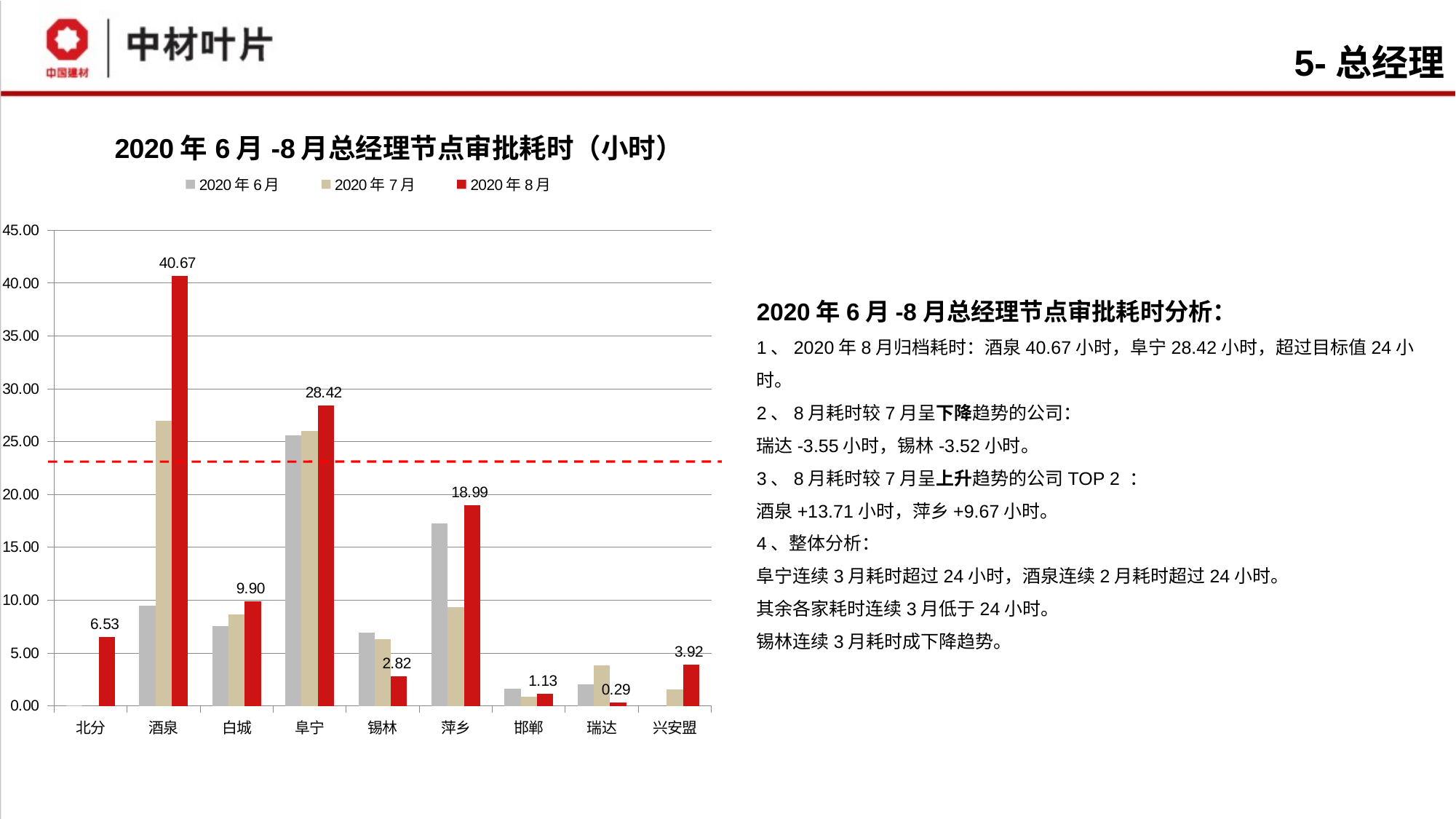

# 5-总经理

### Chart: 2020年6月-8月总经理节点审批耗时（小时）

| Category | 2020年6月 | 2020年7月 | 2020年8月 |
|---|---|---|---|
| 北分 | 0.0394444444100372 | None | 6.52833333337912 |
| 酒泉 | 9.49259920634878 | 26.9632253086602 | 40.6725694444467 |
| 白城 | 7.56967592597357 | 8.67523569023152 | 9.89734953706647 |
| 阜宁 | 25.5707029478556 | 25.9953277777566 | 28.4201620370441 |
| 锡林 | 6.92888888887683 | 6.33641598917822 | 2.82054909559638 |
| 萍乡 | 17.2725277777616 | 9.32245370370219 | 18.991531531542 |
| 邯郸 | 1.61103535350412 | 0.842296747974881 | 1.13091397849137 |
| 瑞达 | 2.06886363637485 | 3.84373188405753 | 0.291666666686069 |
| 兴安盟 | None | 1.5641249999986 | 3.92490196078742 |
2020年6月-8月总经理节点审批耗时分析：
1、2020年8月归档耗时：酒泉40.67小时，阜宁28.42小时，超过目标值24小时。
2、8月耗时较7月呈下降趋势的公司：
瑞达-3.55小时，锡林-3.52小时。
3、8月耗时较7月呈上升趋势的公司TOP 2 ：
酒泉+13.71小时，萍乡+9.67小时。
4、整体分析：
阜宁连续3月耗时超过24小时，酒泉连续2月耗时超过24小时。
其余各家耗时连续3月低于24小时。
锡林连续3月耗时成下降趋势。